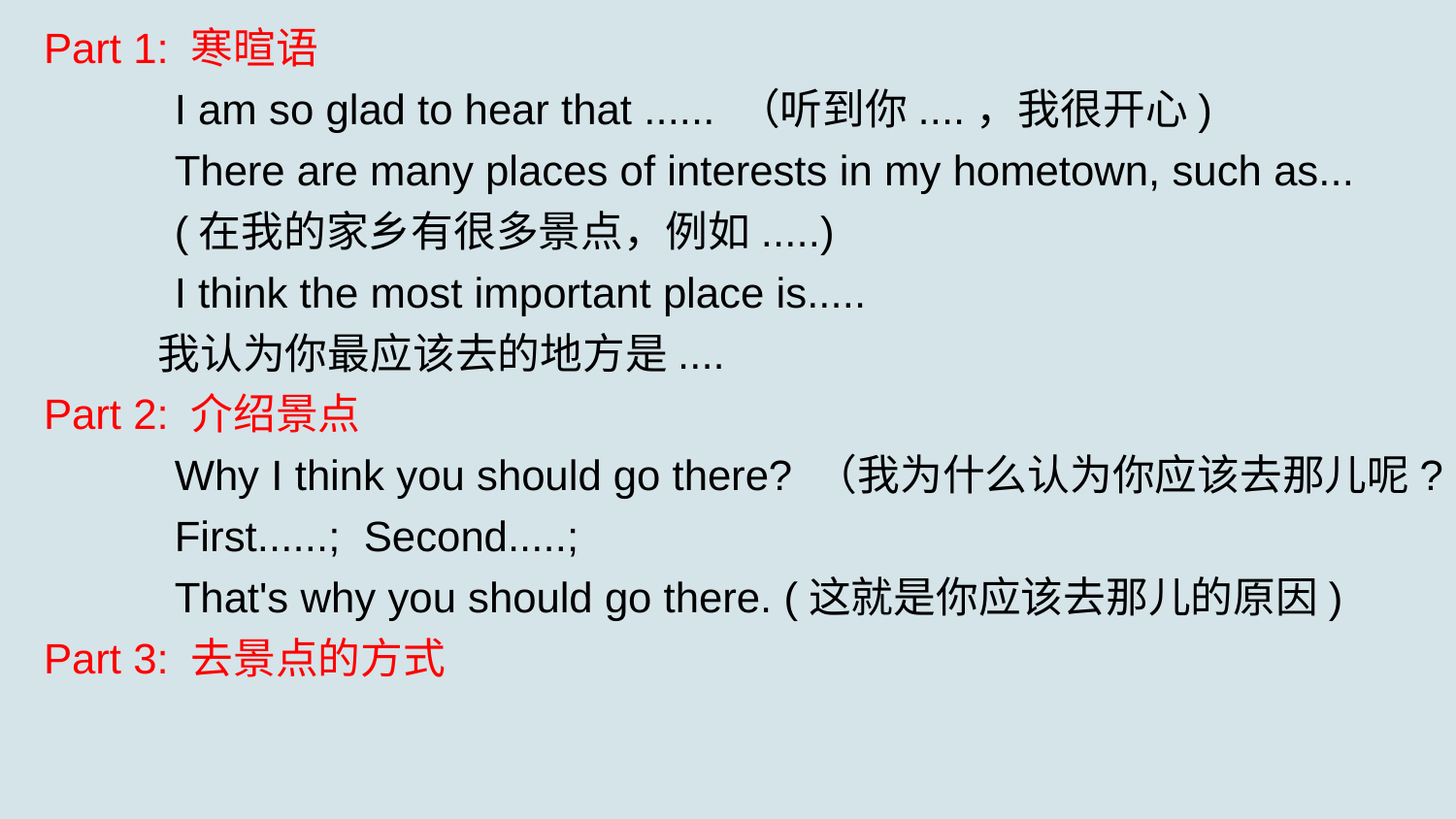

Part 1: 寒暄语
           I am so glad to hear that ...... （听到你....，我很开心)
           There are many places of interests in my hometown, such as...
           (在我的家乡有很多景点，例如.....)
           I think the most important place is.....
           我认为你最应该去的地方是....
Part 2: 介绍景点
           Why I think you should go there? （我为什么认为你应该去那儿呢?
           First......;  Second.....;
           That's why you should go there. (这就是你应该去那儿的原因)
Part 3: 去景点的方式